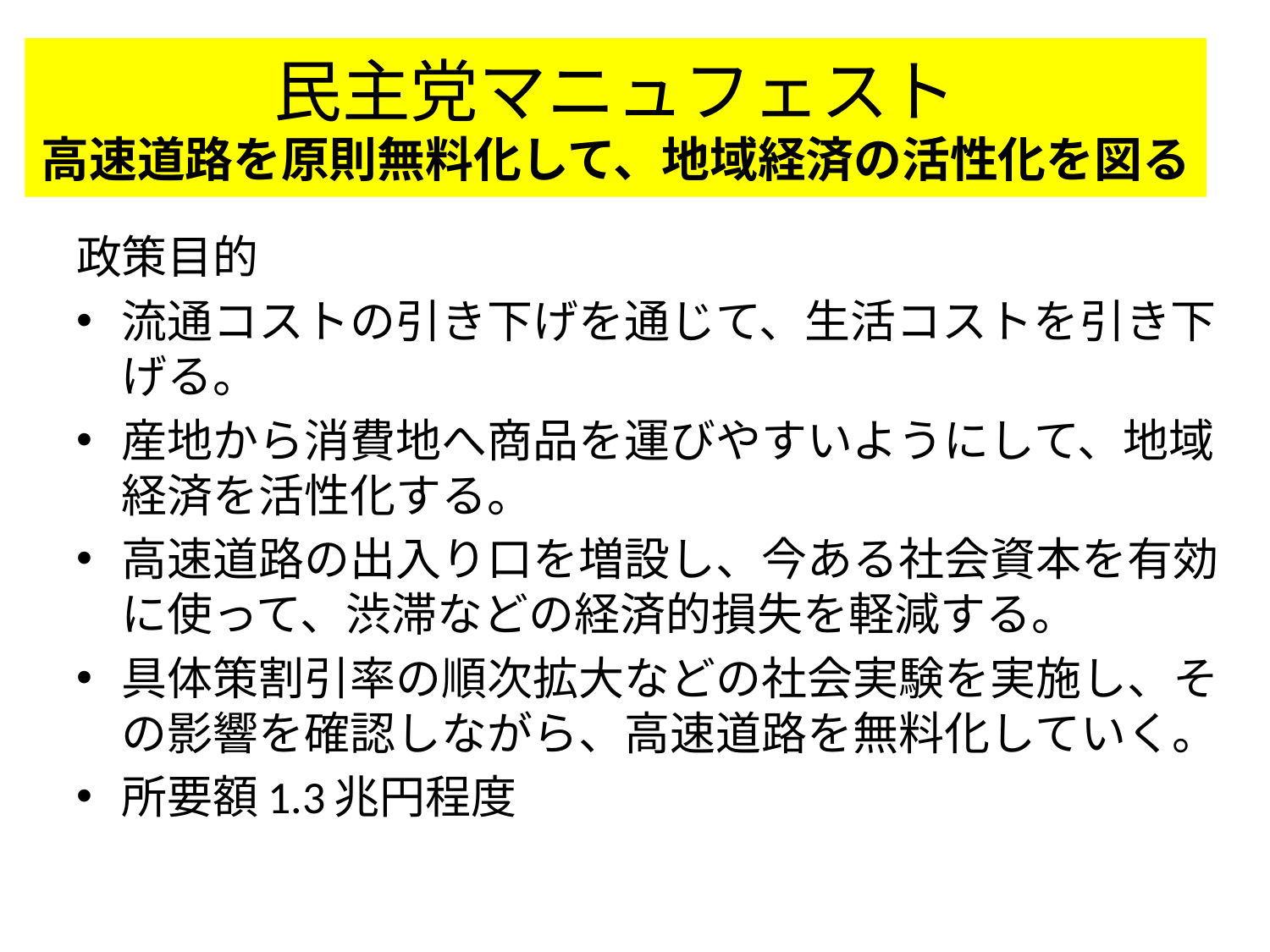

# 民主党マニュフェスト 高速道路を原則無料化して、地域経済の活性化を図る
政策目的
流通コストの引き下げを通じて、生活コストを引き下げる。
産地から消費地へ商品を運びやすいようにして、地域経済を活性化する。
高速道路の出入り口を増設し、今ある社会資本を有効に使って、渋滞などの経済的損失を軽減する。
具体策割引率の順次拡大などの社会実験を実施し、その影響を確認しながら、高速道路を無料化していく。
所要額1.3兆円程度